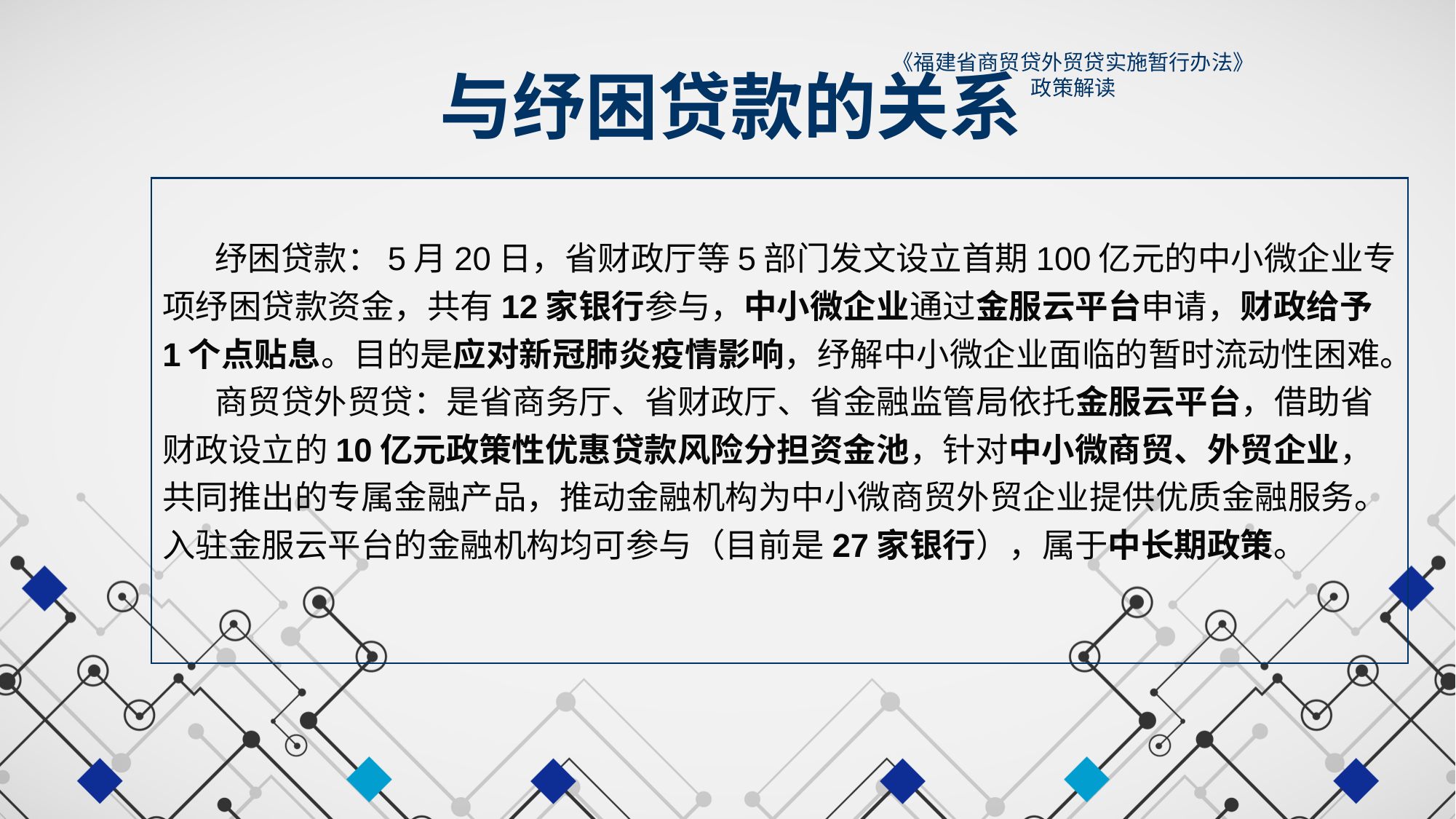

《福建省商贸贷外贸贷实施暂行办法》
政策解读
与纾困贷款的关系
      纾困贷款：5月20日，省财政厅等5部门发文设立首期100亿元的中小微企业专项纾困贷款资金，共有12家银行参与，中小微企业通过金服云平台申请，财政给予1个点贴息。目的是应对新冠肺炎疫情影响，纾解中小微企业面临的暂时流动性困难。
      商贸贷外贸贷：是省商务厅、省财政厅、省金融监管局依托金服云平台，借助省财政设立的10亿元政策性优惠贷款风险分担资金池，针对中小微商贸、外贸企业，共同推出的专属金融产品，推动金融机构为中小微商贸外贸企业提供优质金融服务。入驻金服云平台的金融机构均可参与（目前是27家银行），属于中长期政策。